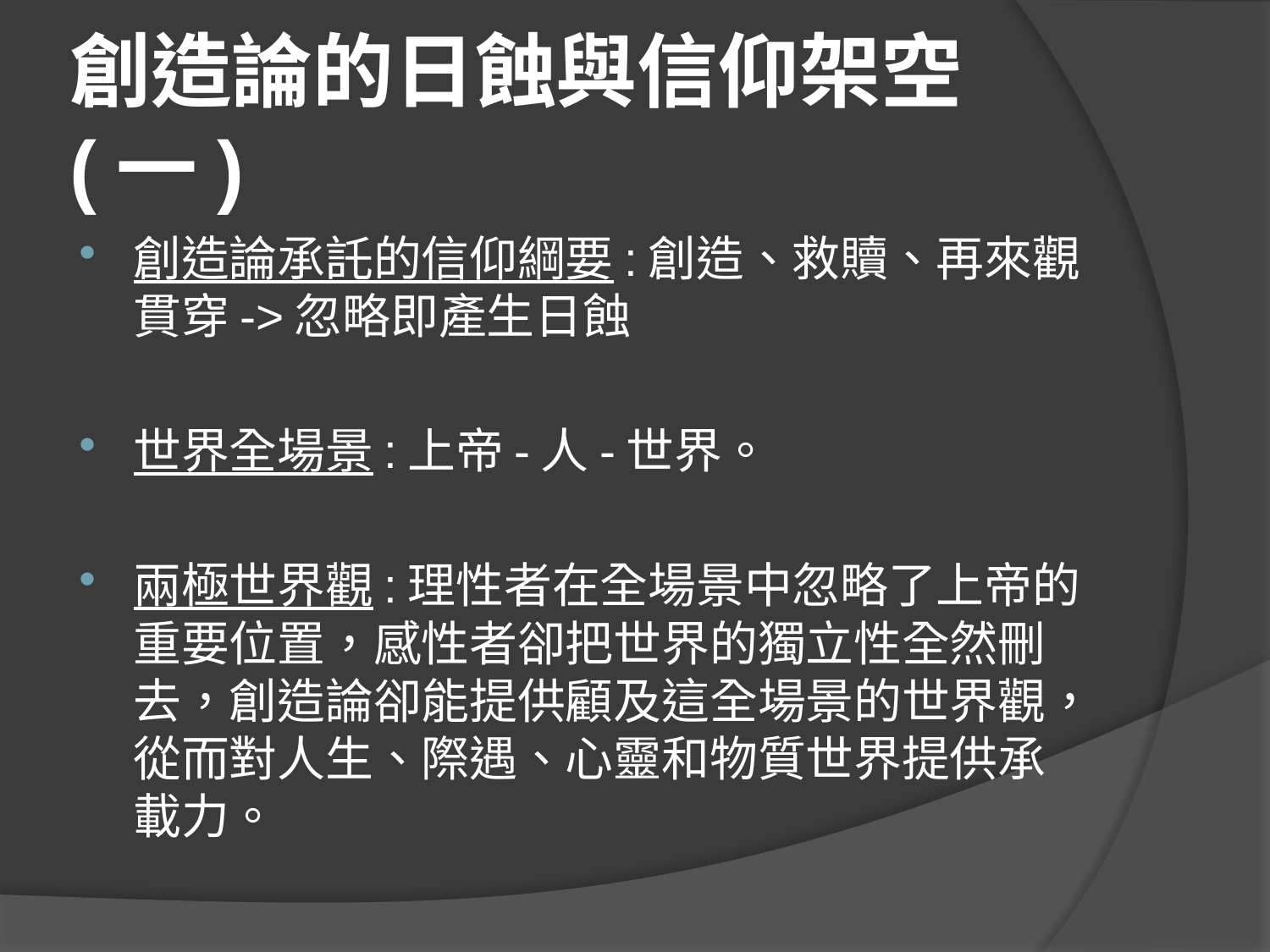

# 創造論的日蝕與信仰架空(一)
創造論承託的信仰綱要:創造、救贖、再來觀貫穿->忽略即產生日蝕

世界全場景:上帝-人-世界。

兩極世界觀:理性者在全場景中忽略了上帝的重要位置，感性者卻把世界的獨立性全然刪去，創造論卻能提供顧及這全場景的世界觀，從而對人生、際遇、心靈和物質世界提供承載力。